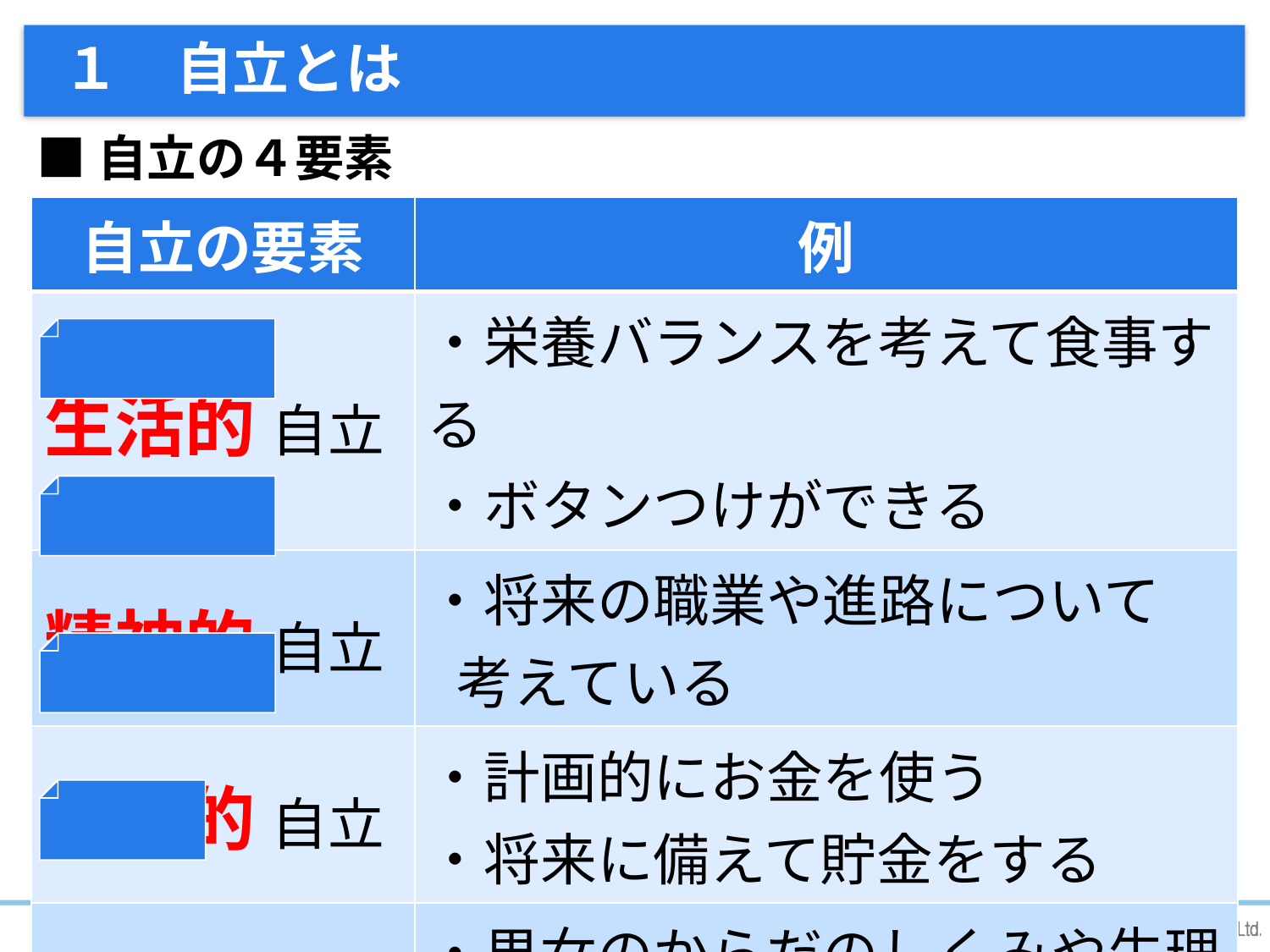

# １　自立とは
■自立の４要素
| 自立の要素 | 例 |
| --- | --- |
| 生活的 自立 | ・栄養バランスを考えて食事する ・ボタンつけができる |
| 精神的 自立 | ・将来の職業や進路について 考えている |
| 経済的 自立 | ・計画的にお金を使う ・将来に備えて貯金をする |
| 性的 自立 | ・男女のからだのしくみや生理的 な特徴・相違を理解している |

4